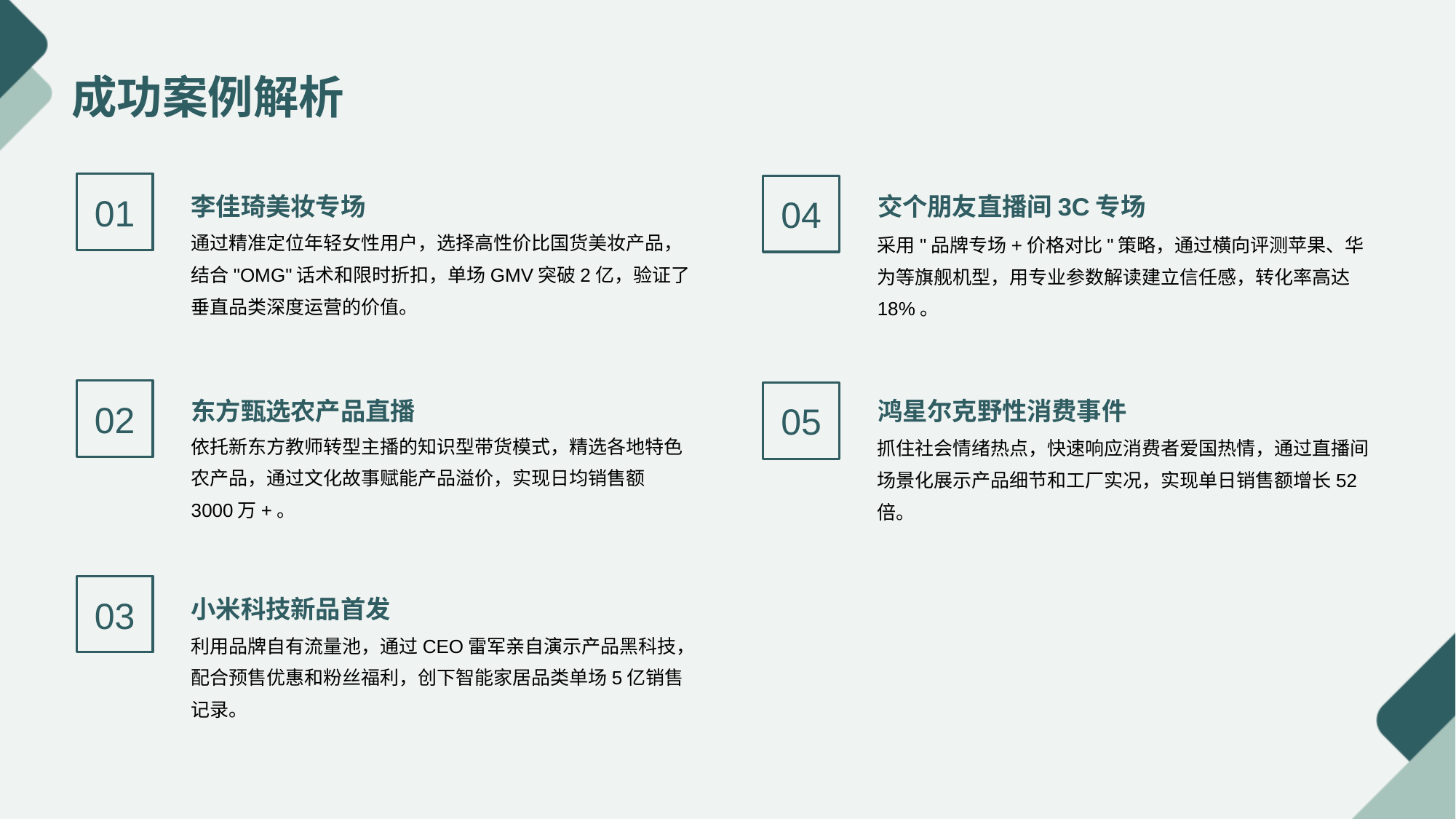

成功案例解析

李佳琦美妆专场
交个朋友直播间3C专场

04
01
通过精准定位年轻女性用户，选择高性价比国货美妆产品，结合"OMG"话术和限时折扣，单场GMV突破2亿，验证了垂直品类深度运营的价值。
采用"品牌专场+价格对比"策略，通过横向评测苹果、华为等旗舰机型，用专业参数解读建立信任感，转化率高达18%。
东方甄选农产品直播
鸿星尔克野性消费事件

02
05
依托新东方教师转型主播的知识型带货模式，精选各地特色农产品，通过文化故事赋能产品溢价，实现日均销售额3000万+。
抓住社会情绪热点，快速响应消费者爱国热情，通过直播间场景化展示产品细节和工厂实况，实现单日销售额增长52倍。

小米科技新品首发
03
利用品牌自有流量池，通过CEO雷军亲自演示产品黑科技，配合预售优惠和粉丝福利，创下智能家居品类单场5亿销售记录。